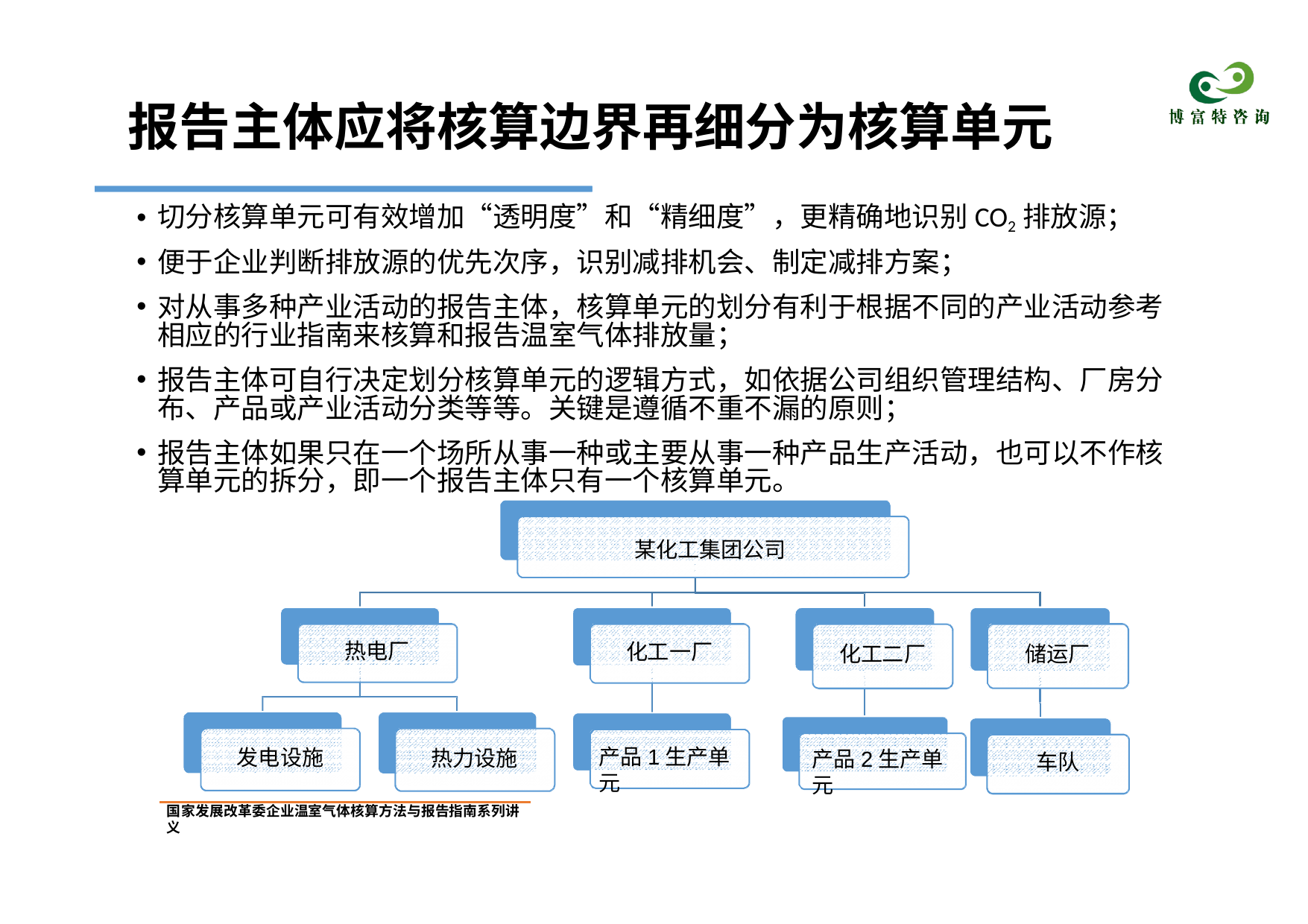

# 报告主体应将核算边界再细分为核算单元
切分核算单元可有效增加“透明度”和“精细度”，更精确地识别CO2排放源；
便于企业判断排放源的优先次序，识别减排机会、制定减排方案；
对从事多种产业活动的报告主体，核算单元的划分有利于根据不同的产业活动参考 相应的行业指南来核算和报告温室气体排放量；
报告主体可自行决定划分核算单元的逻辑方式，如依据公司组织管理结构、厂房分 布、产品或产业活动分类等等。关键是遵循不重不漏的原则；
报告主体如果只在一个场所从事一种或主要从事一种产品生产活动，也可以不作核 算单元的拆分，即一个报告主体只有一个核算单元。

某化工集团公司

热电厂
化工一厂
储运厂
化工二厂

产品1生产单元
发电设施
热力设施
产品2生产单元
车队
国家发展改革委企业温室气体核算方法与报告指南系列讲义